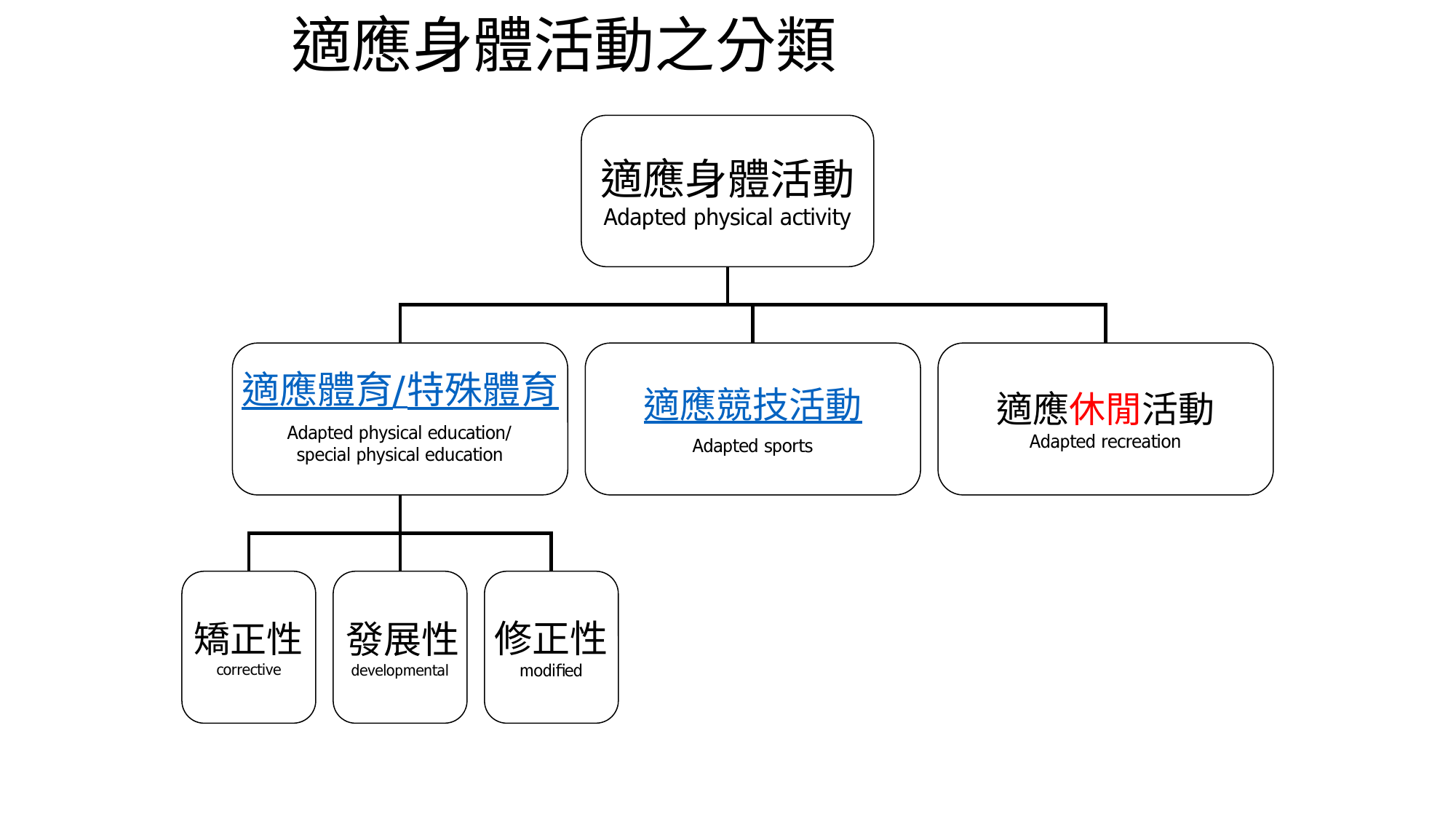

適應身體活動
Adapted physical activity
適應體育/特殊體育
Adapted physical education/
special physical education

適應競技活動
Adapted sports
適應休閒活動
Adapted recreation
矯正性
corrective
 發展性
developmental
修正性
modified
# 適應身體活動之分類